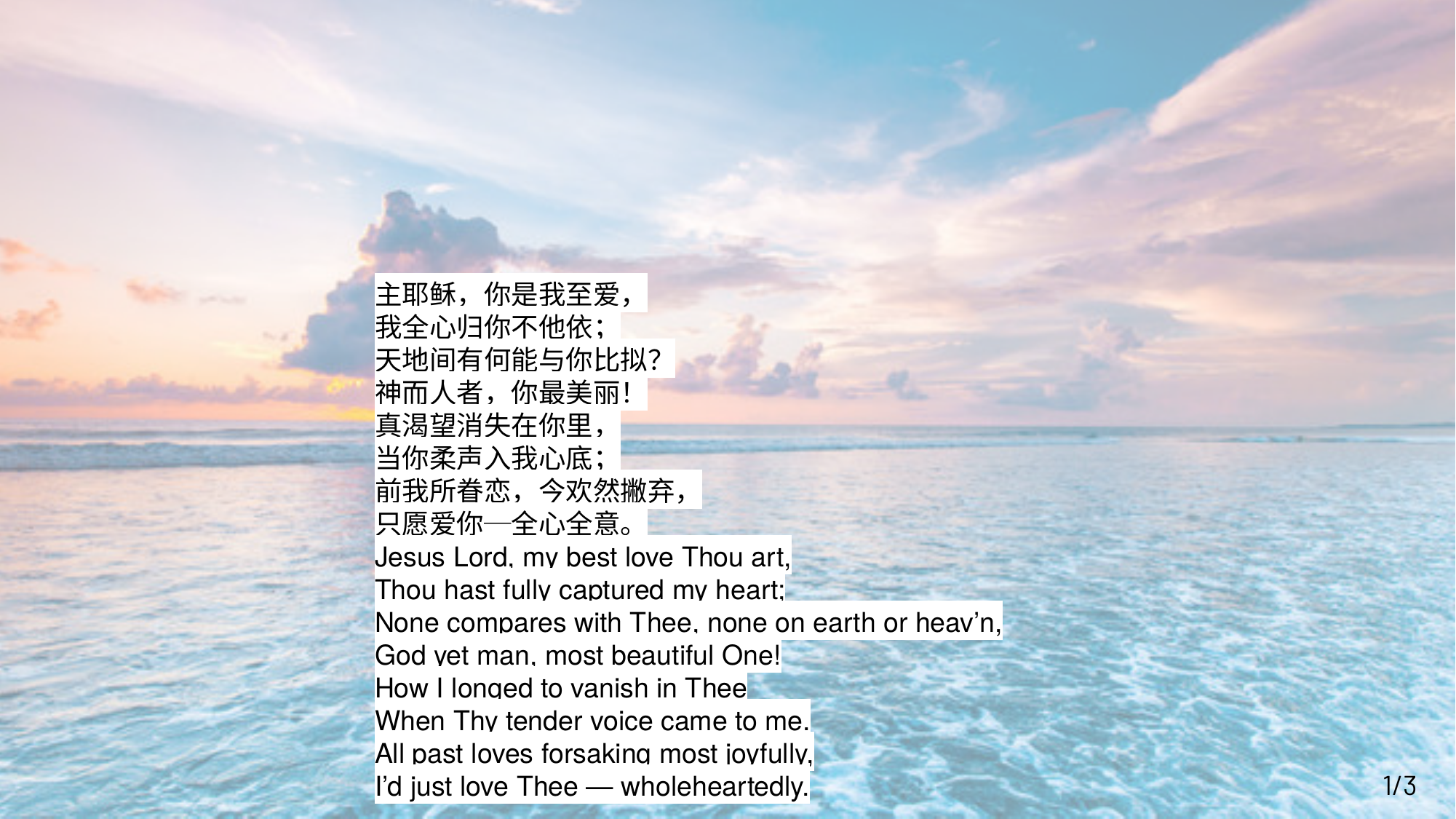

主耶稣，你是我至爱，
我全心归你不他依；
天地间有何能与你比拟？
神而人者，你最美丽！
真渴望消失在你里，
当你柔声入我心底；
前我所眷恋，今欢然撇弃，
只愿爱你─全心全意。
Jesus Lord, my best love Thou art,
Thou hast fully captured my heart;
None compares with Thee, none on earth or heav’n,
God yet man, most beautiful One!
How I longed to vanish in Thee
When Thy tender voice came to me.
All past loves forsaking most joyfully,
I’d just love Thee — wholeheartedly.
1/3